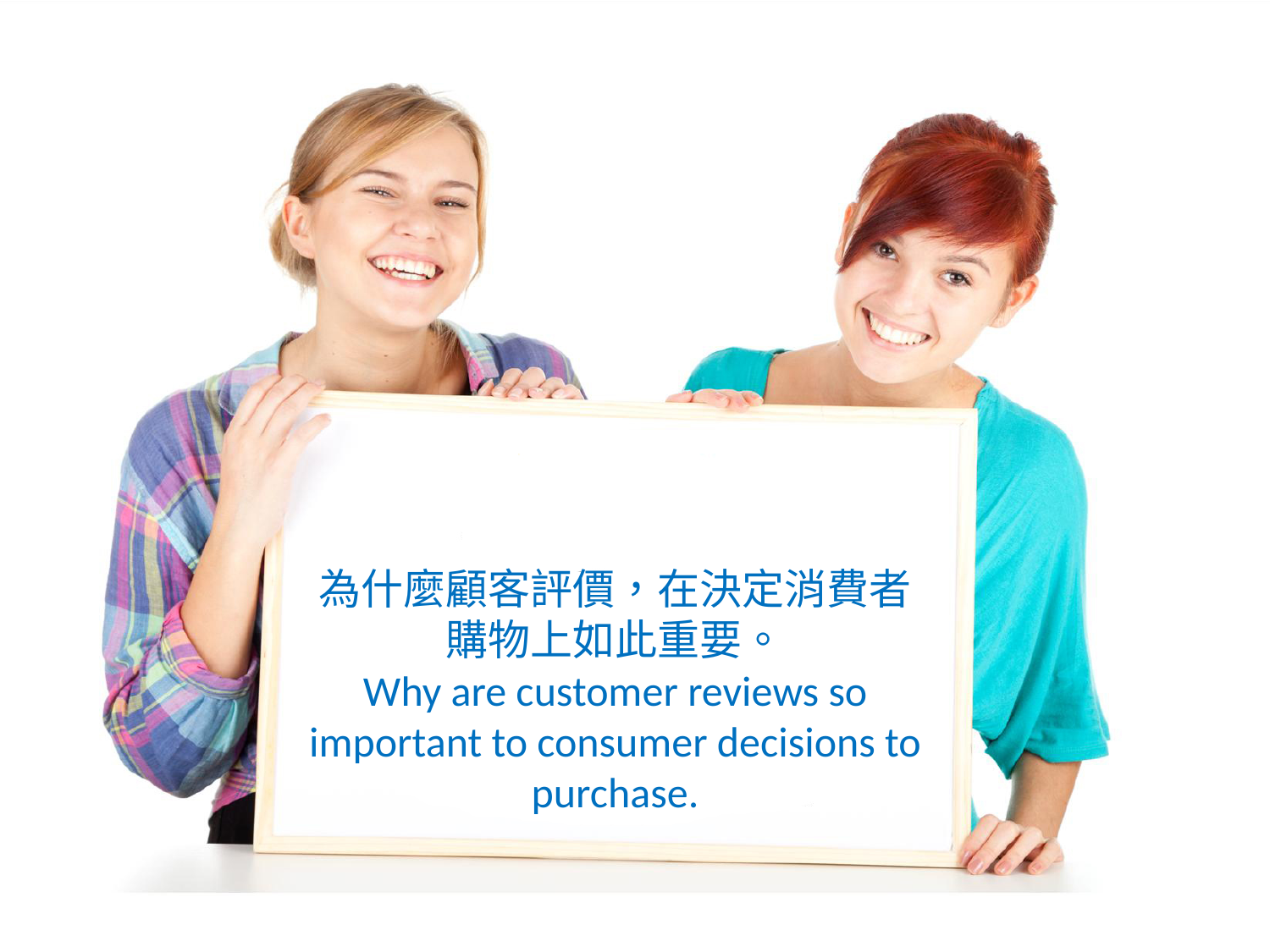

為什麼顧客評價，在決定消費者購物上如此重要。
Why are customer reviews so important to consumer decisions to purchase.